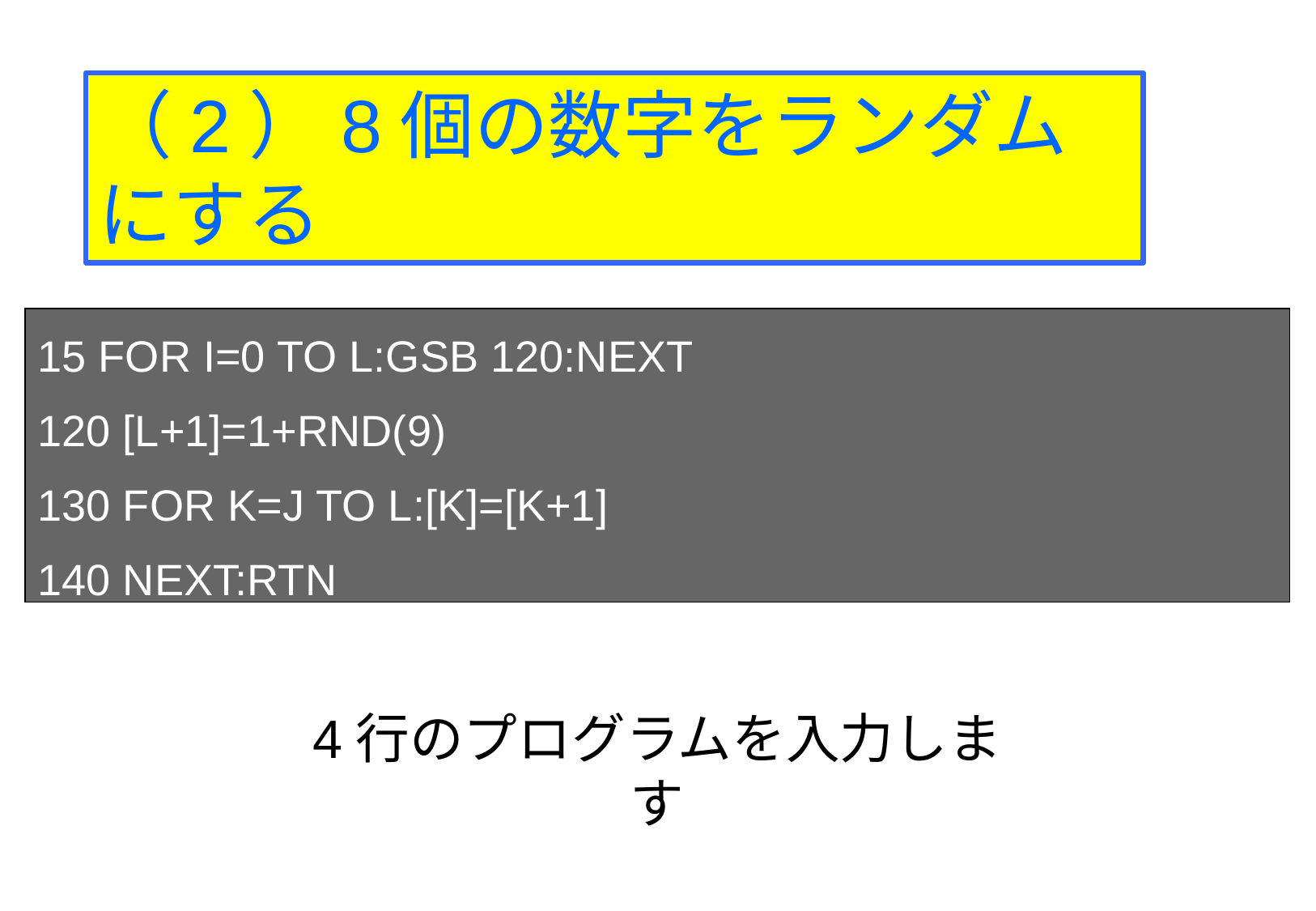

（2）8個の数字をランダムにする
15 FOR I=0 TO L:GSB 120:NEXT
120 [L+1]=1+RND(9)
130 FOR K=J TO L:[K]=[K+1]
140 NEXT:RTN
4行のプログラムを入力します